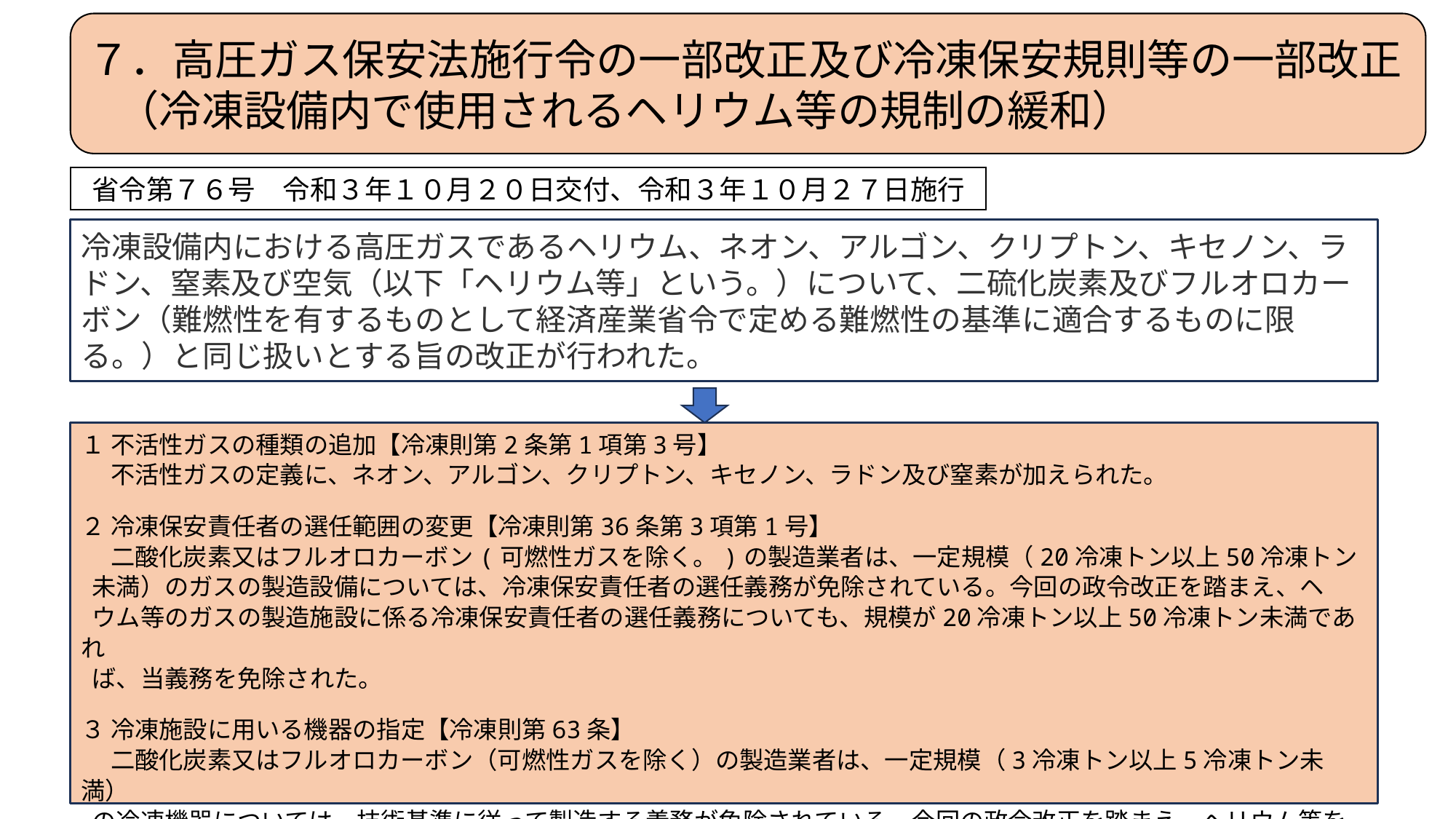

７．高圧ガス保安法施行令の一部改正及び冷凍保安規則等の一部改正
  （冷凍設備内で使用されるヘリウム等の規制の緩和）
省令第７６号　令和３年１０月２０日交付、令和３年１０月２７日施行
冷凍設備内における高圧ガスであるヘリウム、ネオン、アルゴン、クリプトン、キセノン、ラドン、窒素及び空気（以下「ヘリウム等」という。）について、二硫化炭素及びフルオロカーボン（難燃性を有するものとして経済産業省令で定める難燃性の基準に適合するものに限る。）と同じ扱いとする旨の改正が行われた。

１ 不活性ガスの種類の追加【冷凍則第2条第1項第3号】
　 不活性ガスの定義に、ネオン、アルゴン、クリプトン、キセノン、ラドン及び窒素が加えられた。

２ 冷凍保安責任者の選任範囲の変更【冷凍則第36条第3項第1号】
　 二酸化炭素又はフルオロカーボン(可燃性ガスを除く。)の製造業者は、一定規模（20冷凍トン以上50冷凍トン
 未満）のガスの製造設備については、冷凍保安責任者の選任義務が免除されている。今回の政令改正を踏まえ、ヘ
 ウム等のガスの製造施設に係る冷凍保安責任者の選任義務についても、規模が20冷凍トン以上50冷凍トン未満であれ
 ば、当義務を免除された。

３ 冷凍施設に用いる機器の指定【冷凍則第63条】
　 二酸化炭素又はフルオロカーボン（可燃性ガスを除く）の製造業者は、一定規模（3冷凍トン以上5冷凍トン未満）
 の冷凍機器については、技術基準に従って製造する義務が免除されている。今回の政令改正を踏まえ、ヘリウム等を
 用いる冷凍機器についても、規模が3冷凍トン以上5冷凍トン未満であれば、当該義務を免除された。